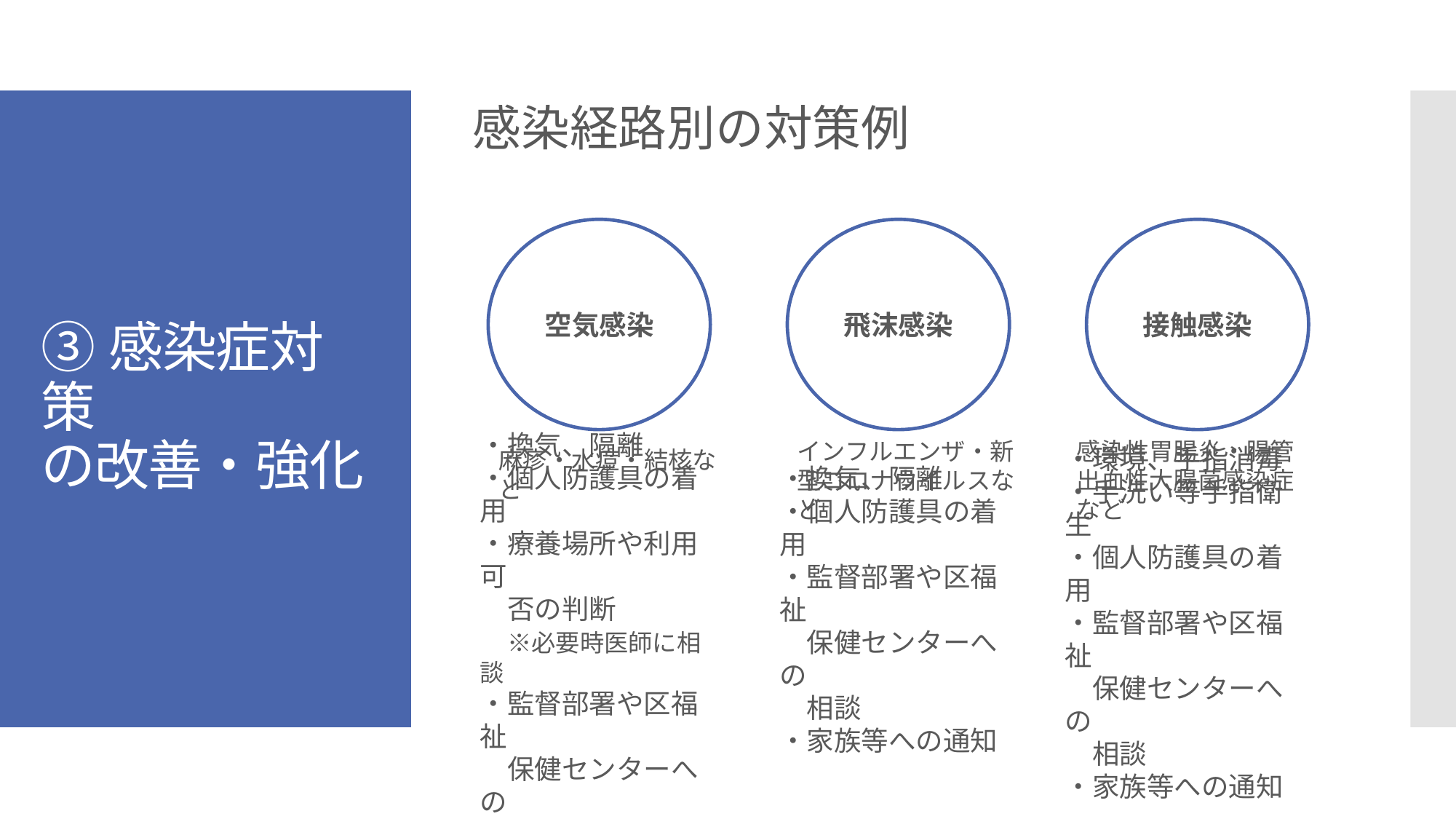

感染経路別の対策例
# ③感染症対策 の改善・強化
空気感染
飛沫感染
接触感染
インフルエンザ・新型コロナウイルスなど
感染性胃腸炎・腸管出血性大腸菌感染症など
麻疹・水痘・結核など
・換気、隔離
・個人防護具の着用
・療養場所や利用可
　否の判断
　※必要時医師に相談
・監督部署や区福祉
　保健センターへの
　相談
・家族等への通知

・環境、手指消毒
・手洗い等手指衛生
・個人防護具の着用
・監督部署や区福祉
　保健センターへの
　相談
・家族等への通知

・換気、隔離
・個人防護具の着用
・監督部署や区福祉
　保健センターへの
　相談
・家族等への通知